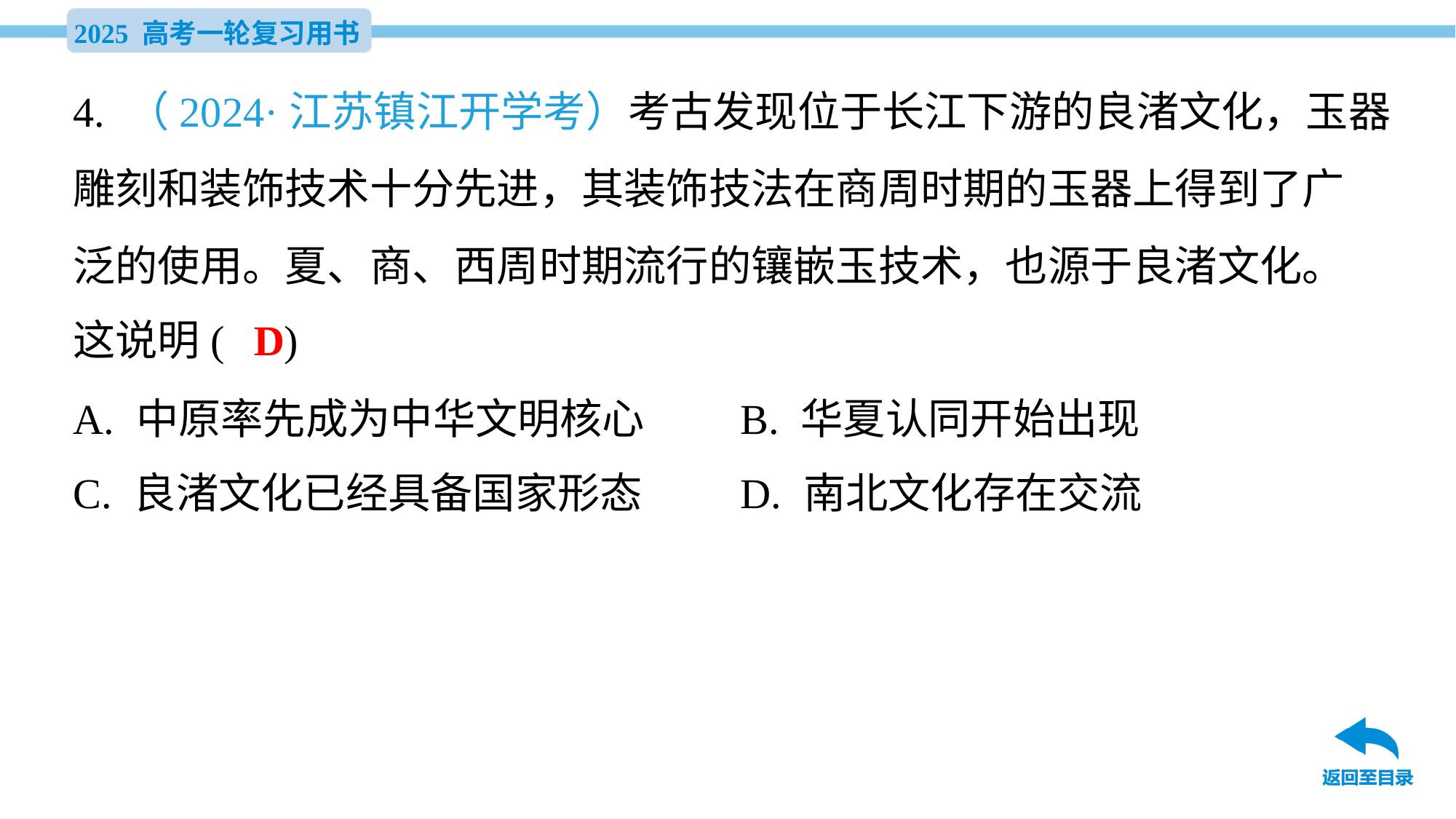

4. （2024·江苏镇江开学考）考古发现位于长江下游的良渚文化，玉器
雕刻和装饰技术十分先进，其装饰技法在商周时期的玉器上得到了广
泛的使用。夏、商、西周时期流行的镶嵌玉技术，也源于良渚文化。
这说明(     )
D
A. 中原率先成为中华文明核心	B. 华夏认同开始出现
C. 良渚文化已经具备国家形态	D. 南北文化存在交流